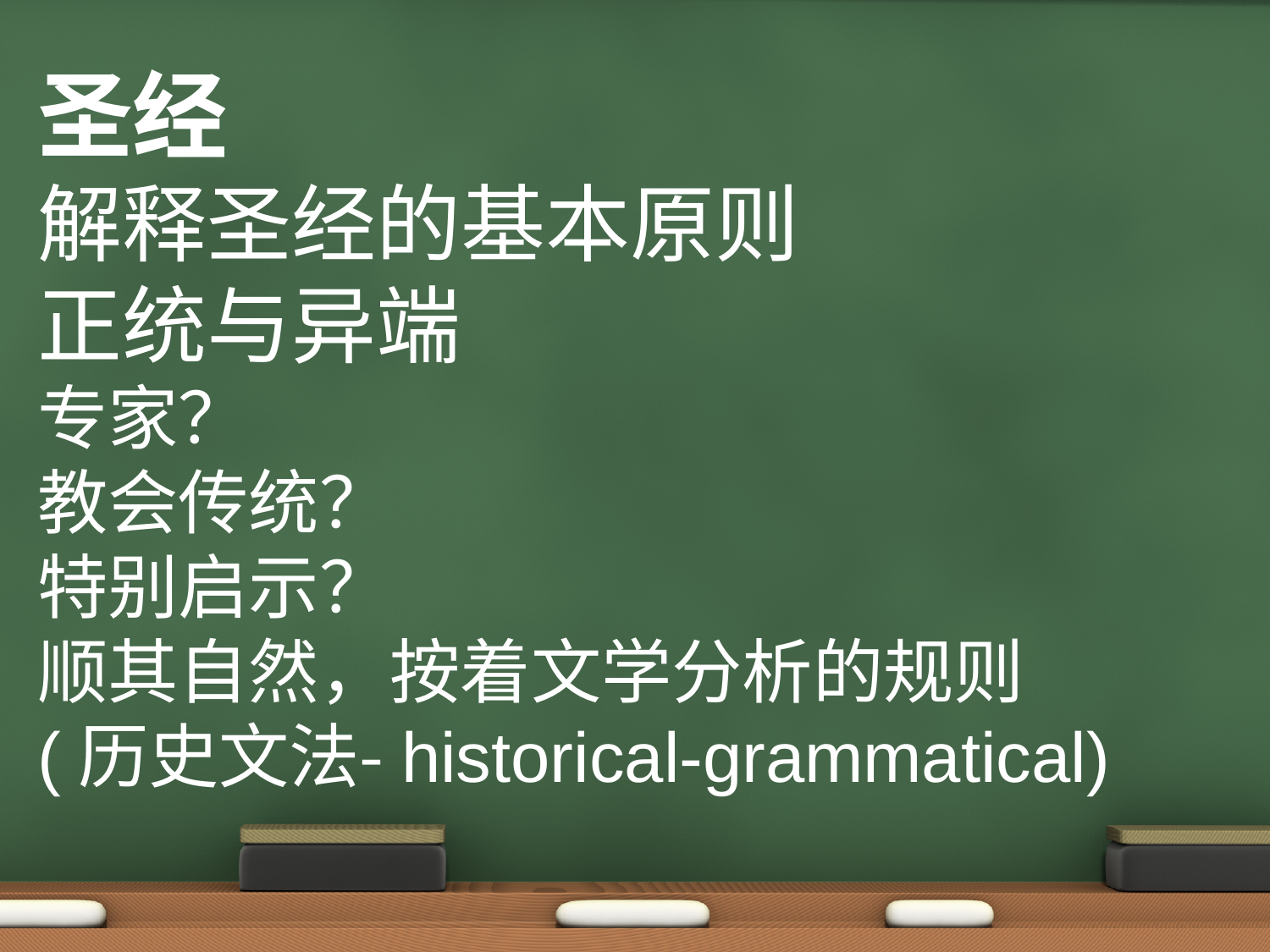

圣经
解释圣经的基本原则
正统与异端
专家？
教会传统？
特别启示？
顺其自然，按着文学分析的规则
(历史文法‑historical-grammatical)